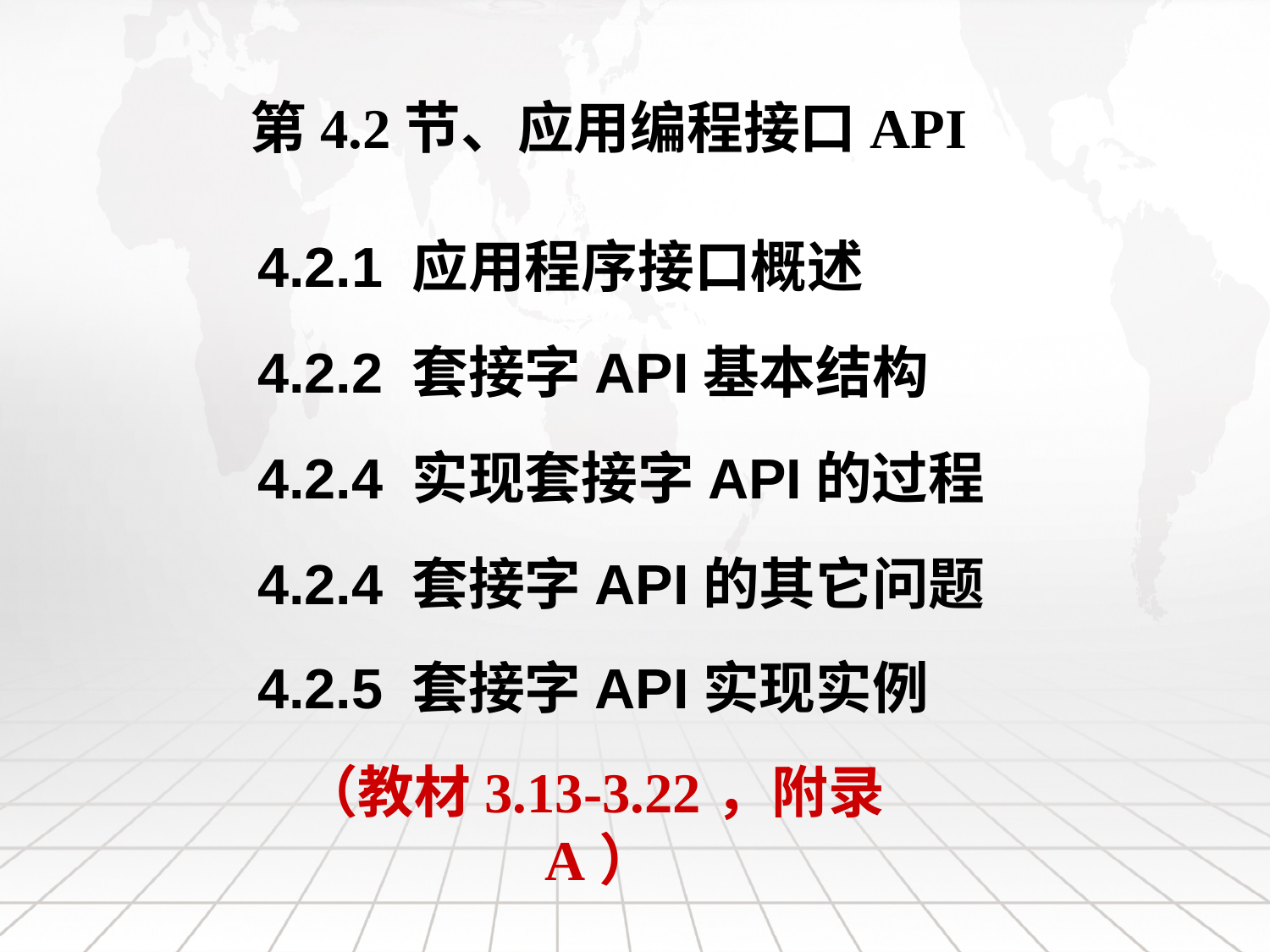

第4.2节、应用编程接口API
4.2.1 应用程序接口概述
4.2.2 套接字API基本结构
4.2.4 实现套接字API的过程
4.2.4 套接字API的其它问题
4.2.5 套接字API实现实例
（教材3.13-3.22，附录A）